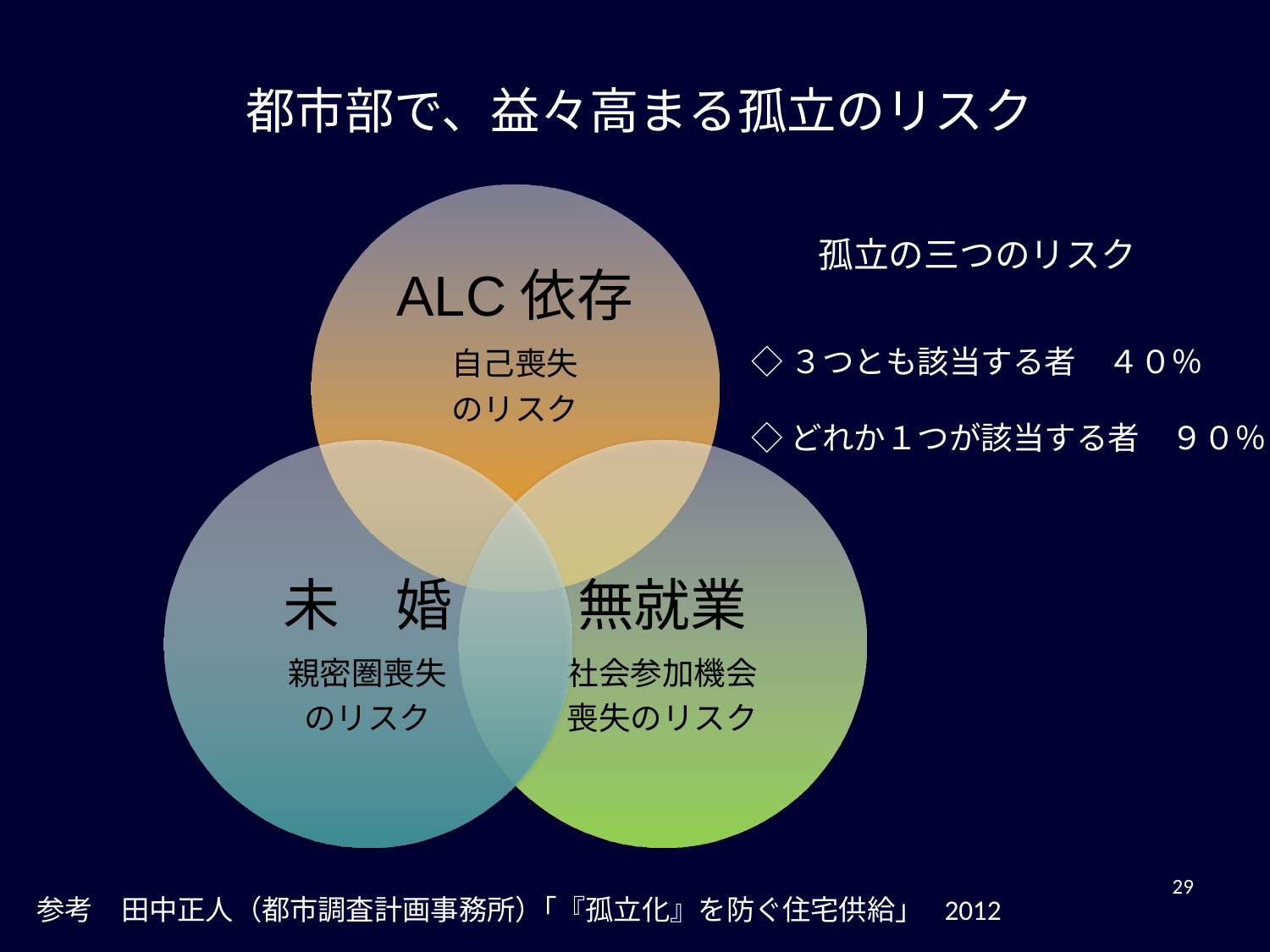

都市部で、益々高まる孤立のリスク
ALC依存
自己喪失
のリスク
無就業
社会参加機会
喪失のリスク
未　婚
親密圏喪失
のリスク
孤立の三つのリスク
◇３つとも該当する者　４０％

◇どれか１つが該当する者　９０％
29
参考　田中正人（都市調査計画事務所）｢『孤立化』を防ぐ住宅供給｣　2012